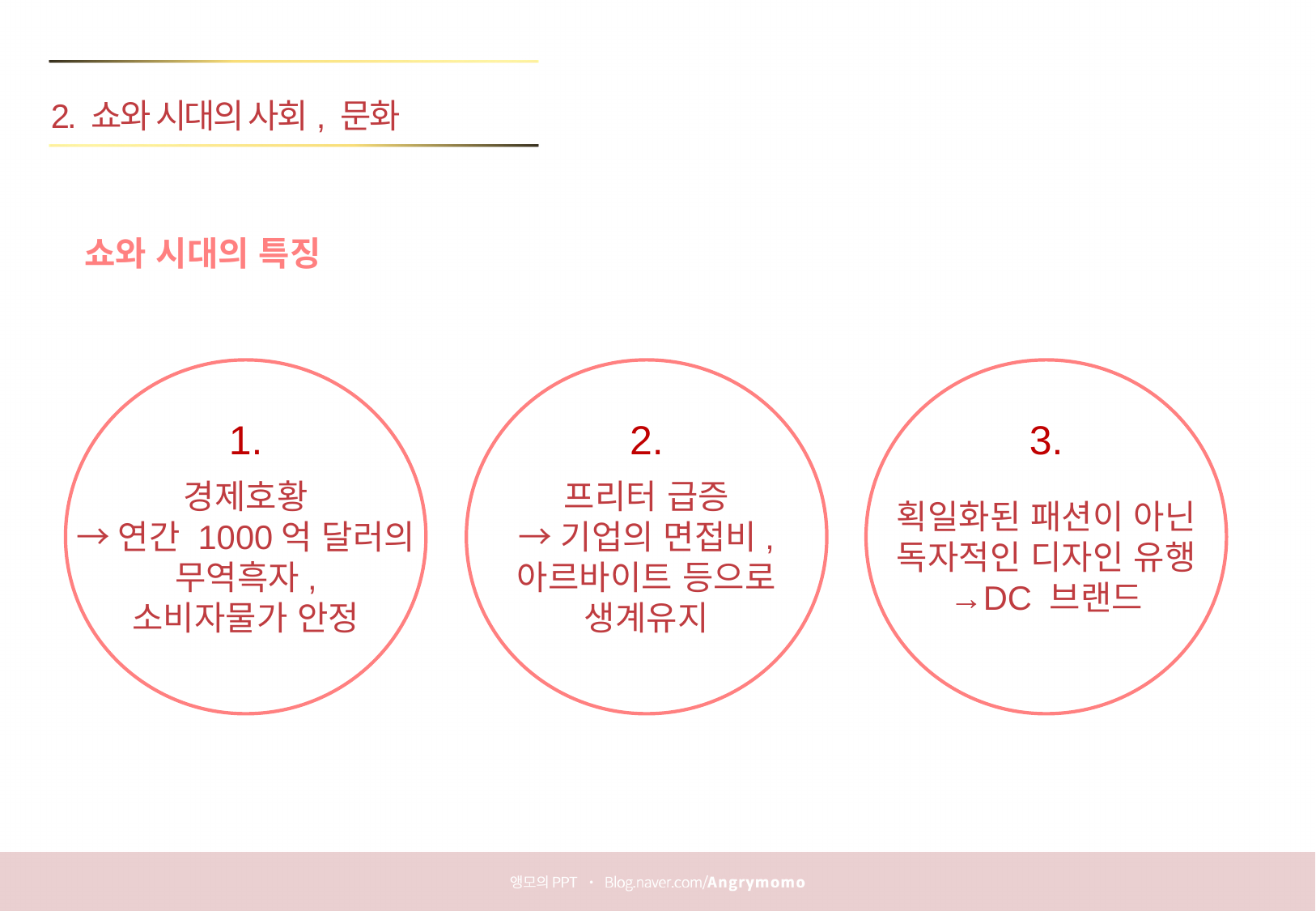

2. 쇼와 시대의 사회, 문화
쇼와 시대의 특징

1.
2.
3.
경제호황
→연간 1000억 달러의
무역흑자,
소비자물가 안정
프리터 급증
→기업의 면접비,
아르바이트 등으로
생계유지
획일화된 패션이 아닌
독자적인 디자인 유행
→DC 브랜드